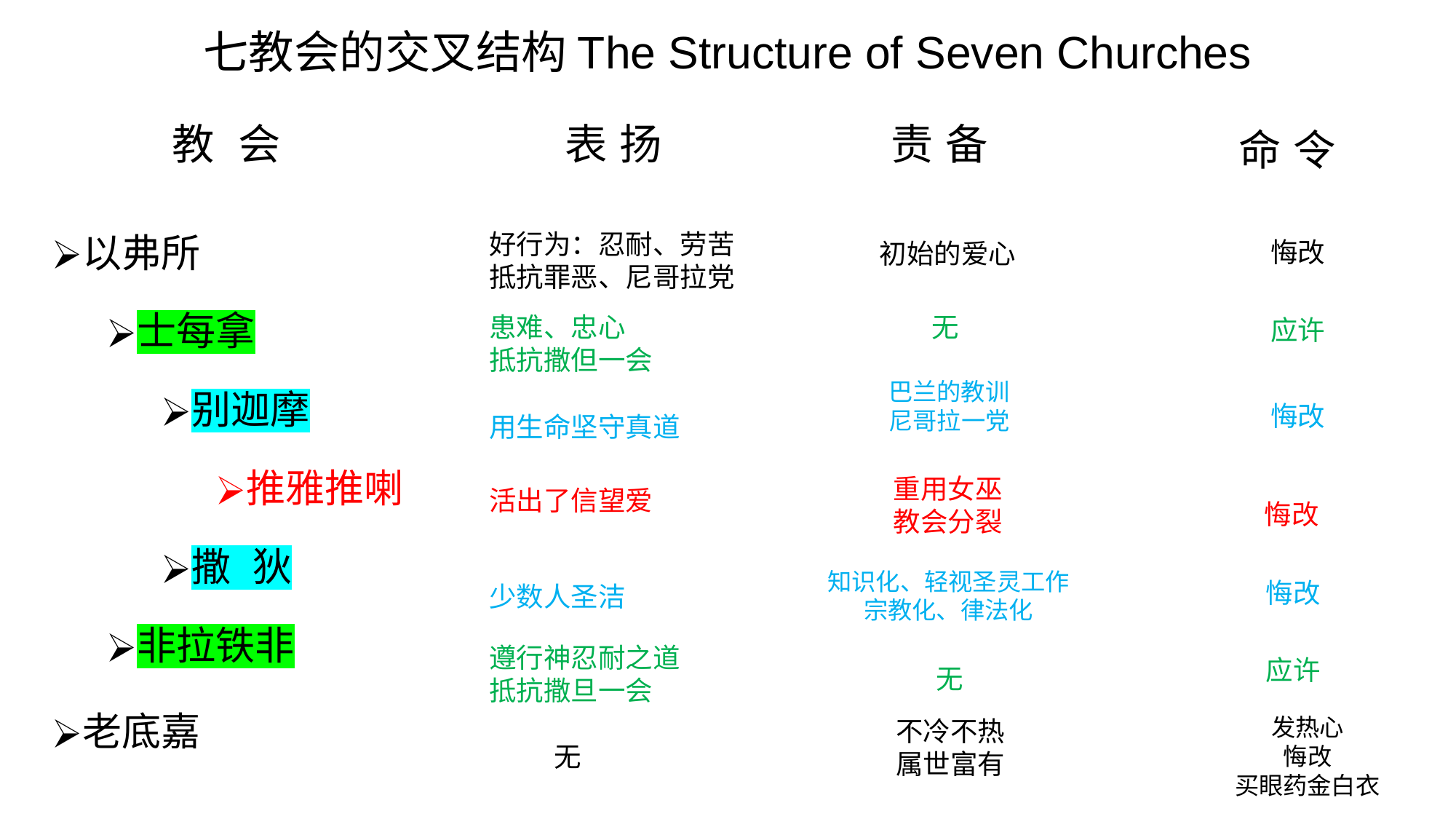

# 七教会的交叉结构The Structure of Seven Churches
教  会
表 扬
责 备
命 令
以弗所
士每拿
别迦摩
推雅推喇
撒  狄
非拉铁非
老底嘉
好行为：忍耐、劳苦
抵抗罪恶、尼哥拉党
悔改
初始的爱心
无
患难、忠心
抵抗撒但一会
应许
巴兰的教训
尼哥拉一党
用生命坚守真道
悔改
重用女巫
教会分裂
活出了信望爱
悔改
少数人圣洁
知识化、轻视圣灵工作
宗教化、律法化
悔改
遵行神忍耐之道抵抗撒旦一会
应许
无
发热心
悔改
买眼药金白衣
不冷不热属世富有
无